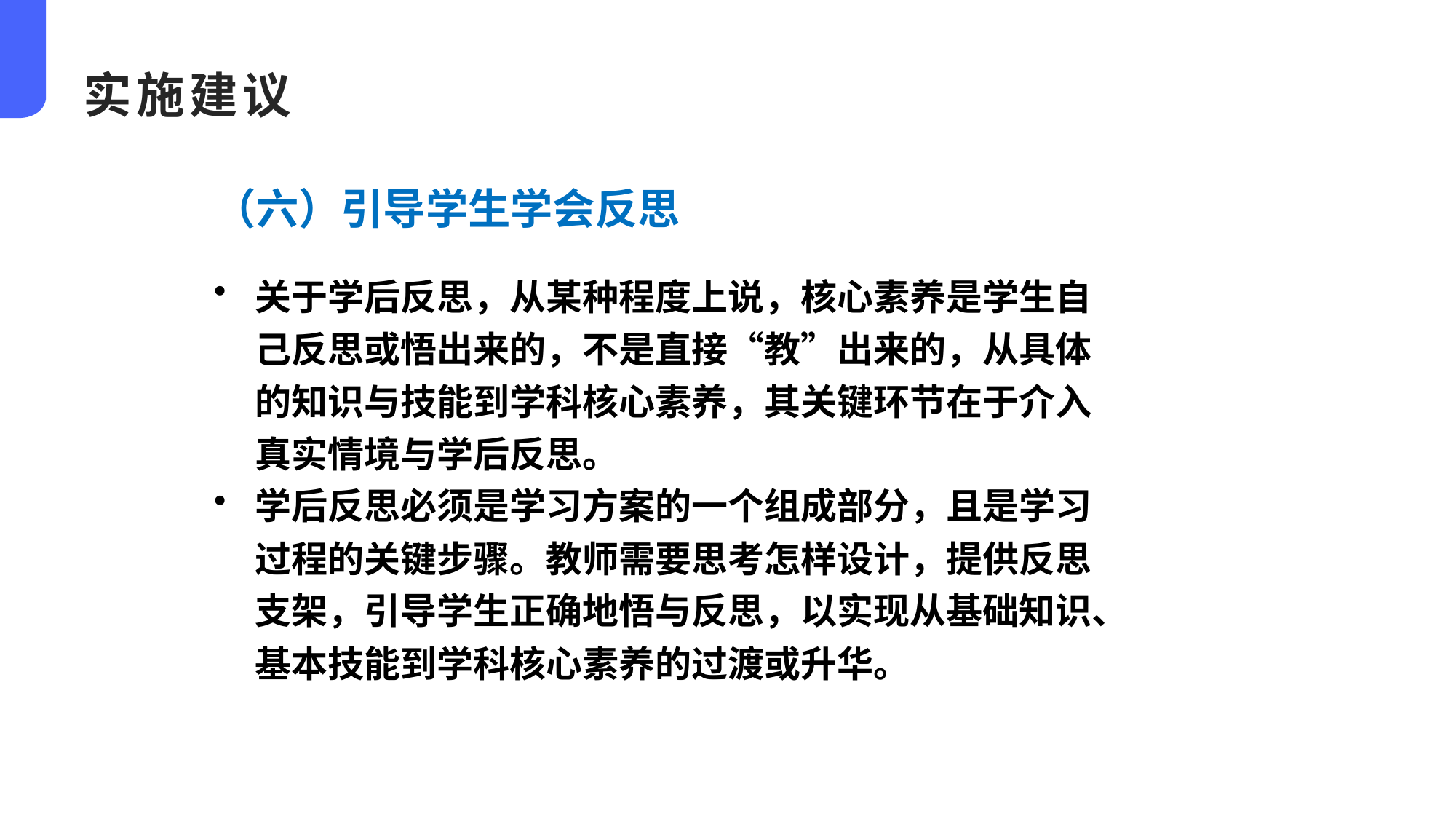

实施建议
（六）引导学生学会反思
关于学后反思，从某种程度上说，核心素养是学生自己反思或悟出来的，不是直接“教”出来的，从具体的知识与技能到学科核心素养，其关键环节在于介入真实情境与学后反思。
学后反思必须是学习方案的一个组成部分，且是学习过程的关键步骤。教师需要思考怎样设计，提供反思支架，引导学生正确地悟与反思，以实现从基础知识、基本技能到学科核心素养的过渡或升华。